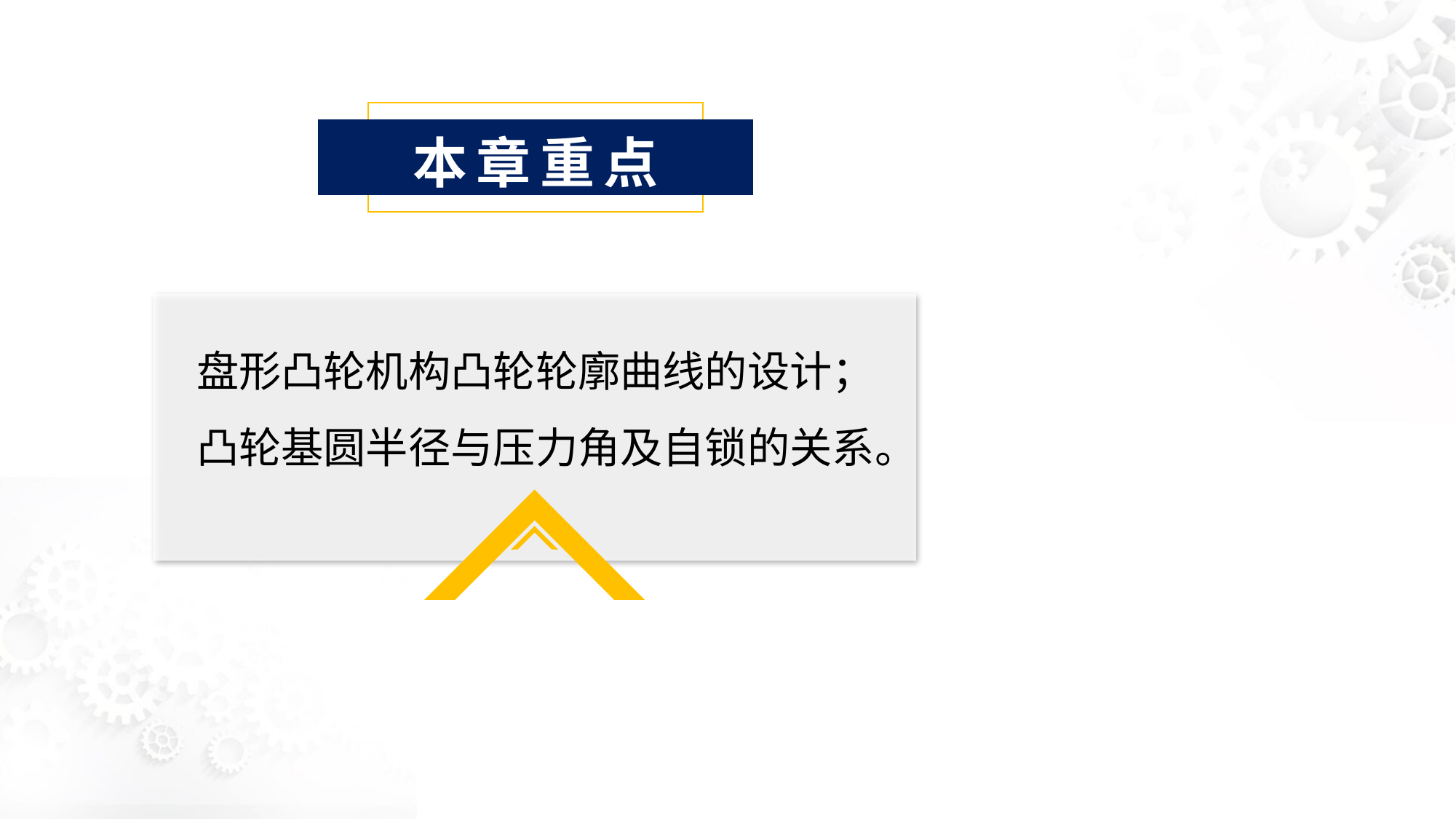

本章重点

盘形凸轮机构凸轮轮廓曲线的设计；
凸轮基圆半径与压力角及自锁的关系。